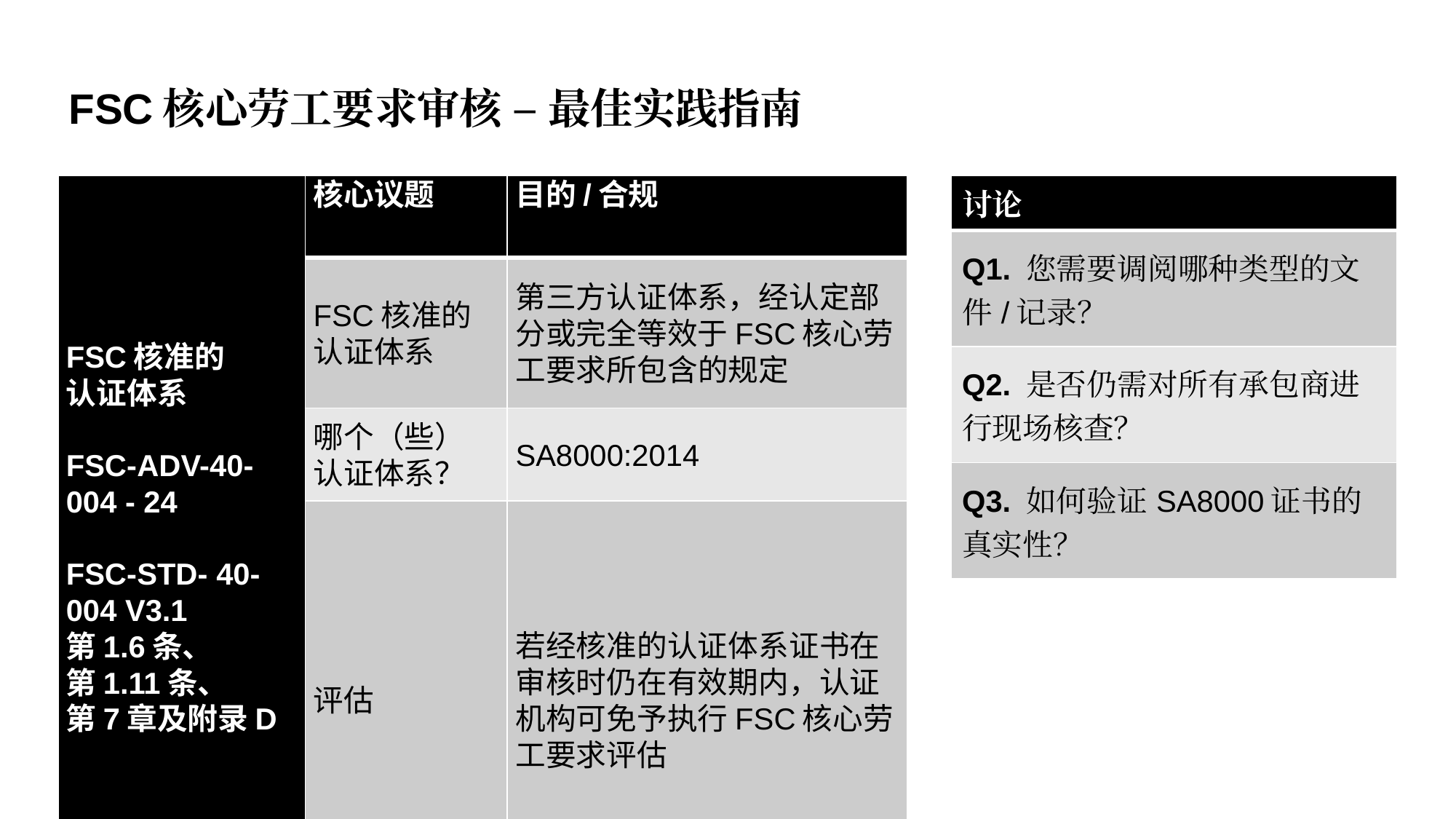

FSC核心劳工要求审核 – 最佳实践指南
| FSC核准的 认证体系 FSC-ADV-40-004 - 24 FSC-STD- 40-004 V3.1 第1.6条、 第1.11条、 第7章及附录D | 核心议题 | 目的/合规 |
| --- | --- | --- |
| 结社自由和集体谈判（FOA & CB） | FSC核准的 认证体系 | 第三方认证体系，经认定部分或完全等效于FSC核心劳工要求所包含的规定 |
|  | 哪个（些） 认证体系？ | SA8000:2014 |
|  | 评估 | 若经核准的认证体系证书在审核时仍在有效期内，认证机构可免予执行FSC核心劳工要求评估 |
| 讨论 |
| --- |
| Q1. 您需要调阅哪种类型的文件/记录？ |
| Q2. 是否仍需对所有承包商进行现场核查？ |
| Q3. 如何验证SA8000证书的真实性？ |